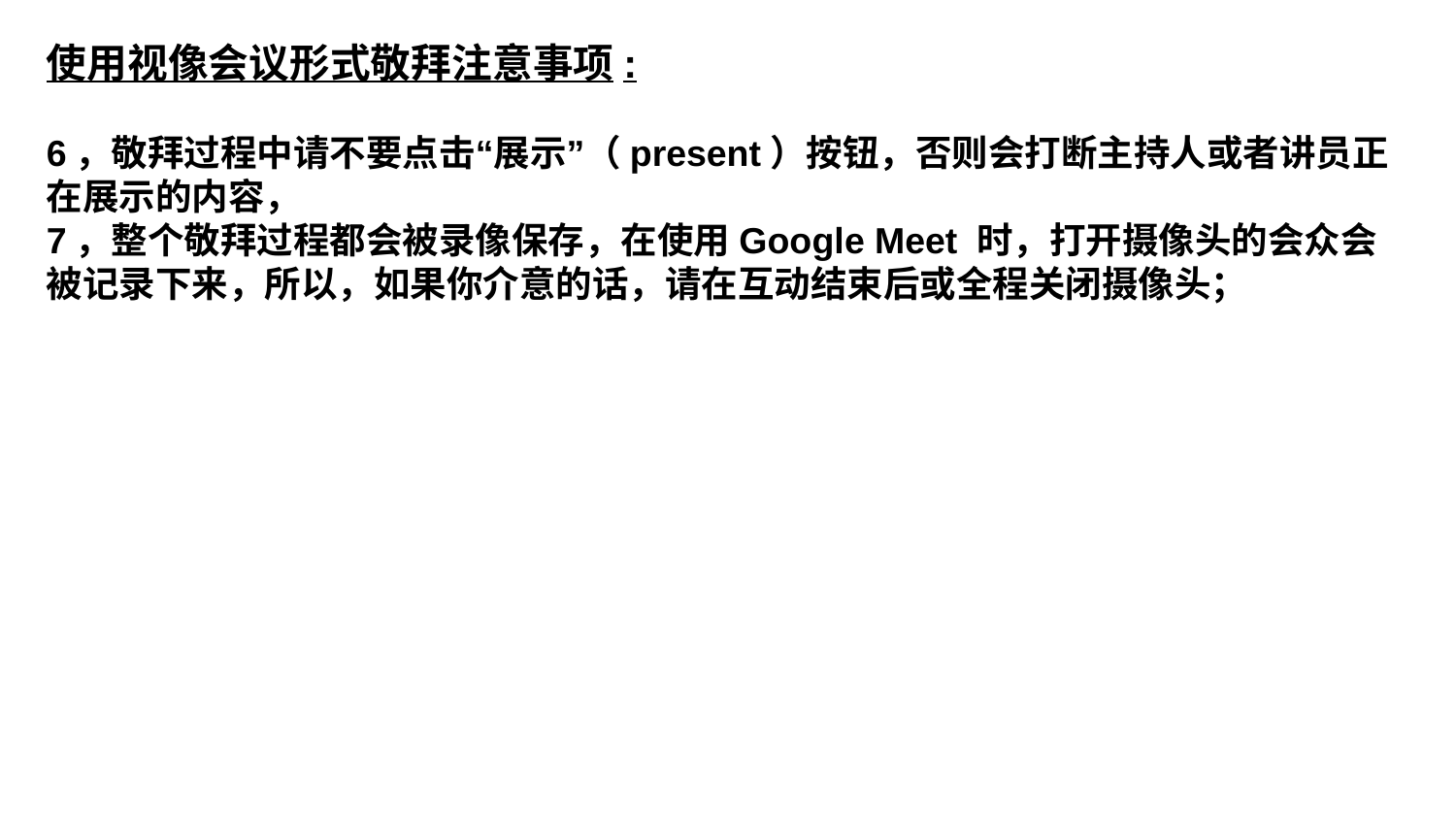

使用视像会议形式敬拜注意事项:

6，敬拜过程中请不要点击“展示”（present）按钮，否则会打断主持人或者讲员正在展示的内容，
7，整个敬拜过程都会被录像保存，在使用Google Meet 时，打开摄像头的会众会被记录下来，所以，如果你介意的话，请在互动结束后或全程关闭摄像头；